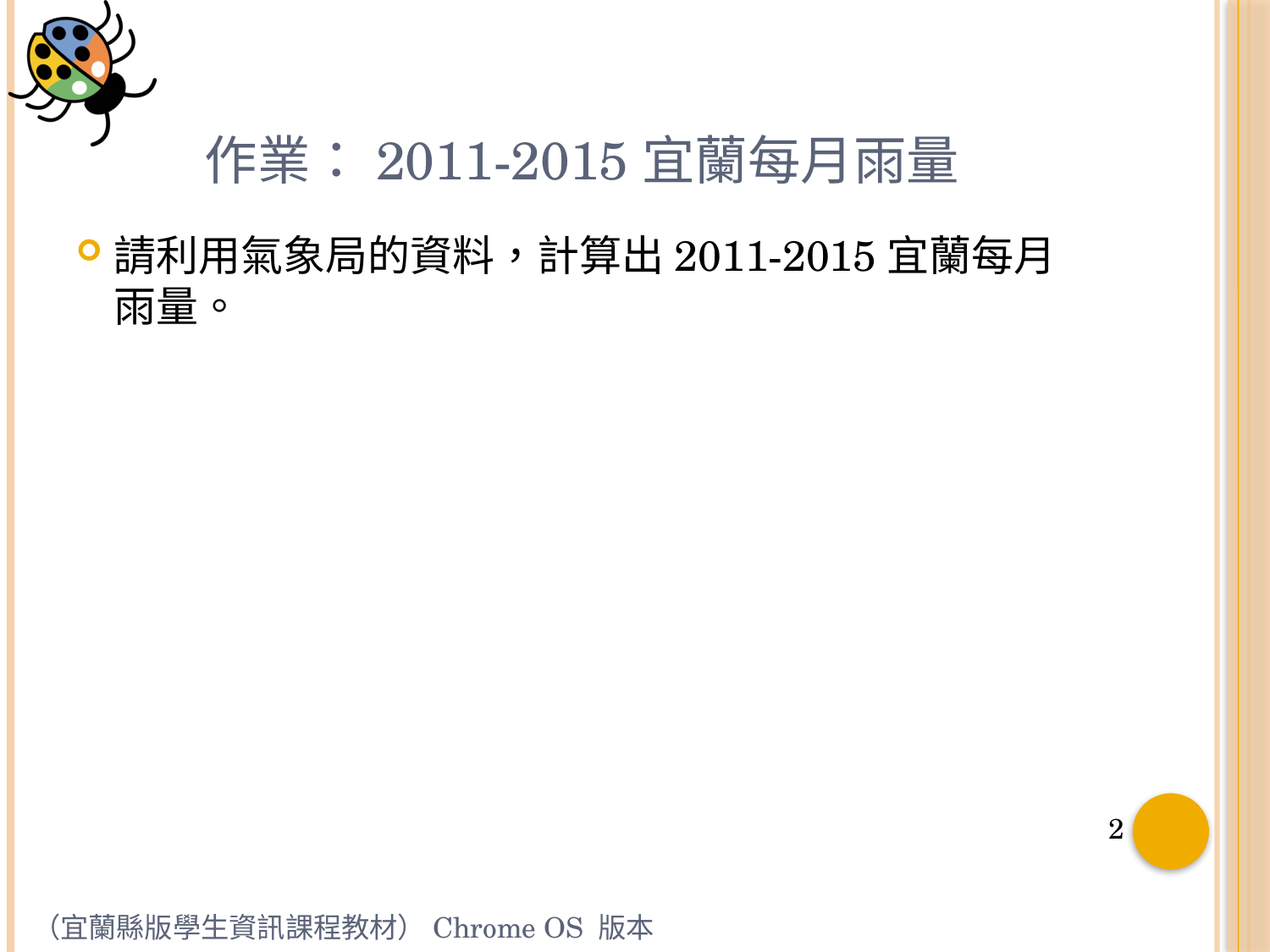

2
# 作業：2011-2015宜蘭每月雨量
請利用氣象局的資料，計算出2011-2015宜蘭每月雨量。
（宜蘭縣版學生資訊課程教材）Chrome OS 版本